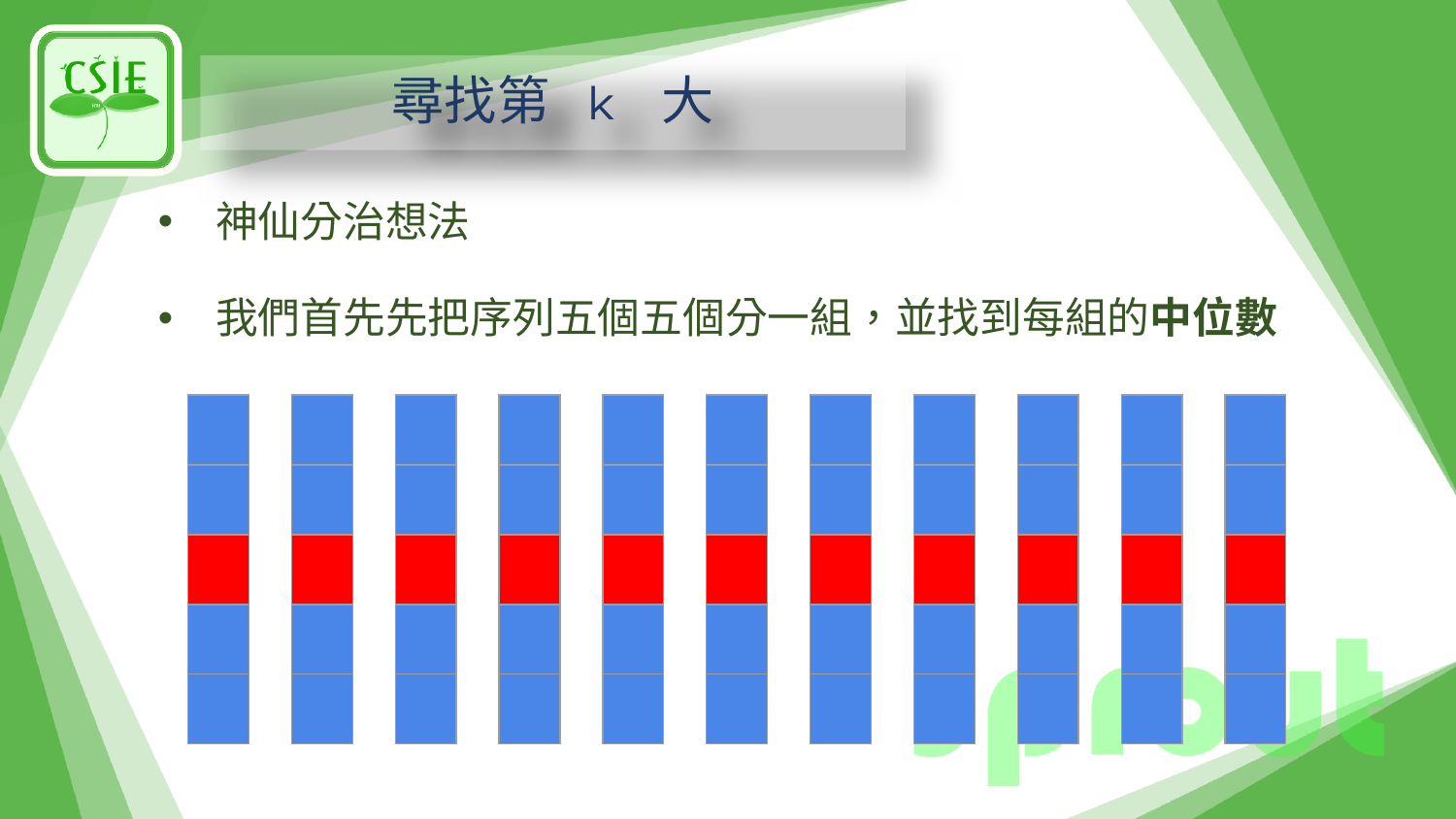

# 尋找第 k 大
神仙分治想法
我們首先先把序列五個五個分一組，並找到每組的中位數
|  |
| --- |
|  |
|  |
|  |
|  |
|  |
| --- |
|  |
|  |
|  |
|  |
|  |
| --- |
|  |
|  |
|  |
|  |
|  |
| --- |
|  |
|  |
|  |
|  |
|  |
| --- |
|  |
|  |
|  |
|  |
|  |
| --- |
|  |
|  |
|  |
|  |
|  |
| --- |
|  |
|  |
|  |
|  |
|  |
| --- |
|  |
|  |
|  |
|  |
|  |
| --- |
|  |
|  |
|  |
|  |
|  |
| --- |
|  |
|  |
|  |
|  |
|  |
| --- |
|  |
|  |
|  |
|  |